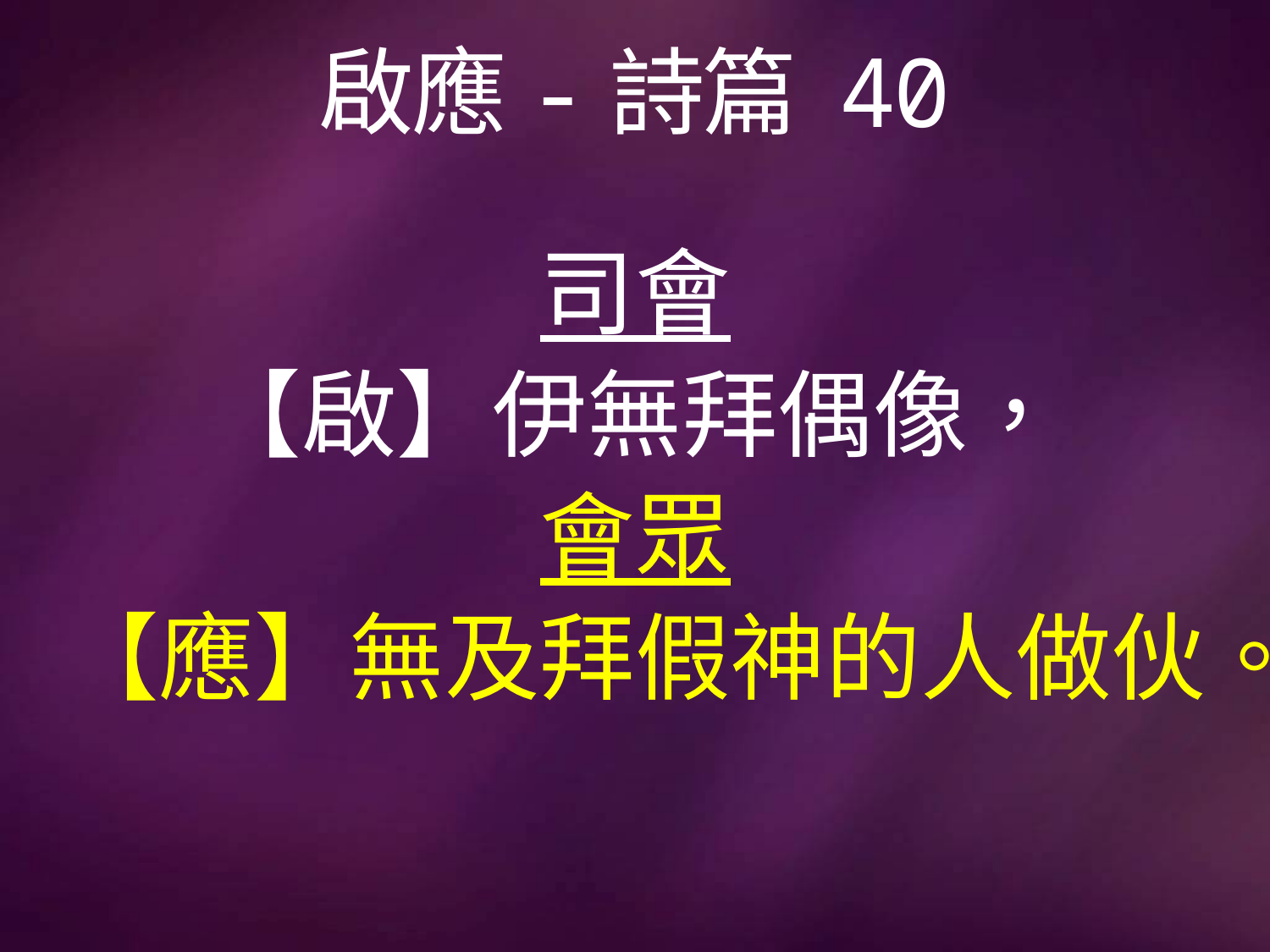

# 啟應-詩篇 40
司會
【啟】伊無拜偶像，
會眾
【應】無及拜假神的人做伙。